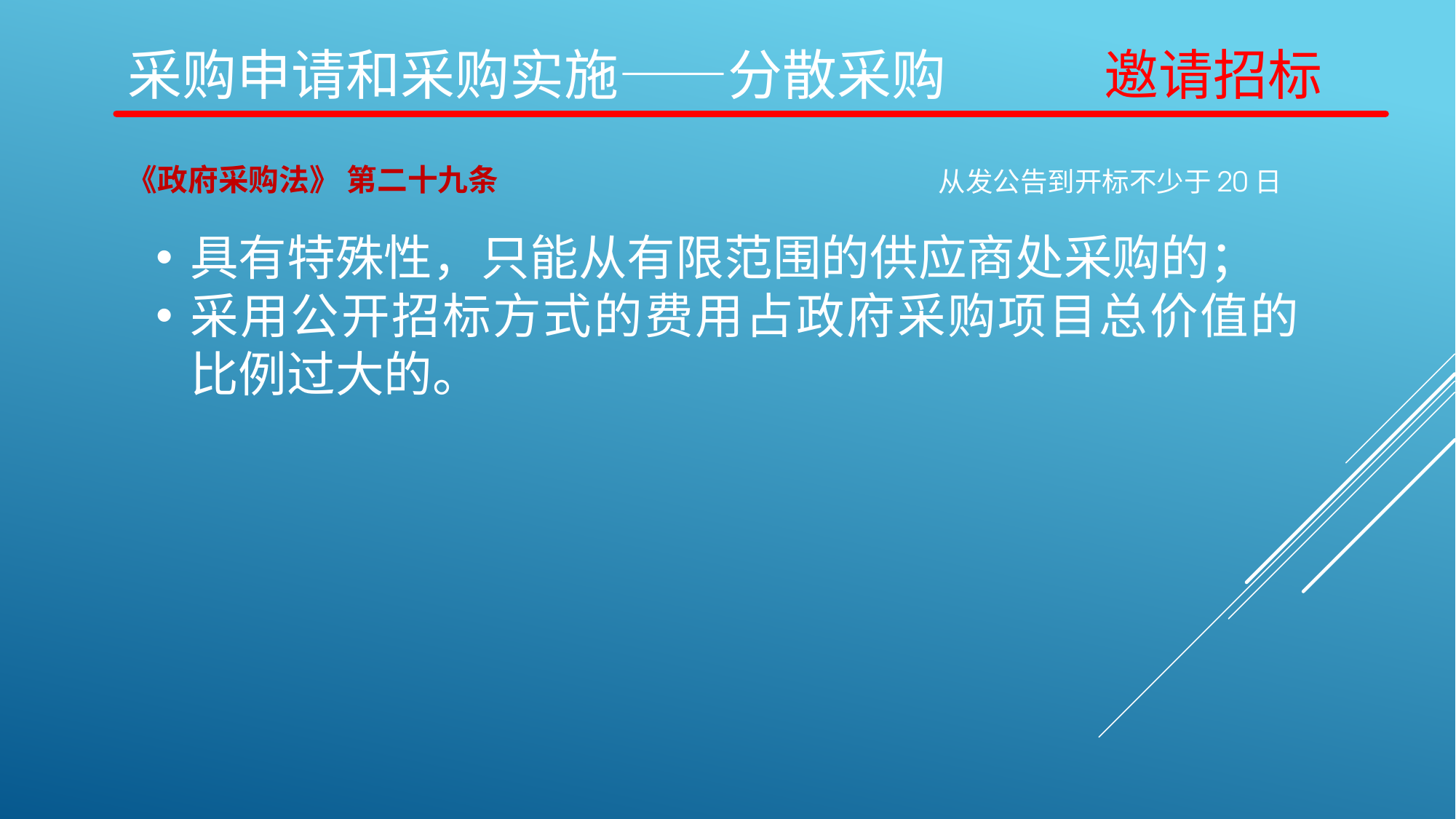

# 采购申请和采购实施——分散采购             邀请招标
《政府采购法》 第二十九条
从发公告到开标不少于20日
具有特殊性，只能从有限范围的供应商处采购的；
采用公开招标方式的费用占政府采购项目总价值的比例过大的。